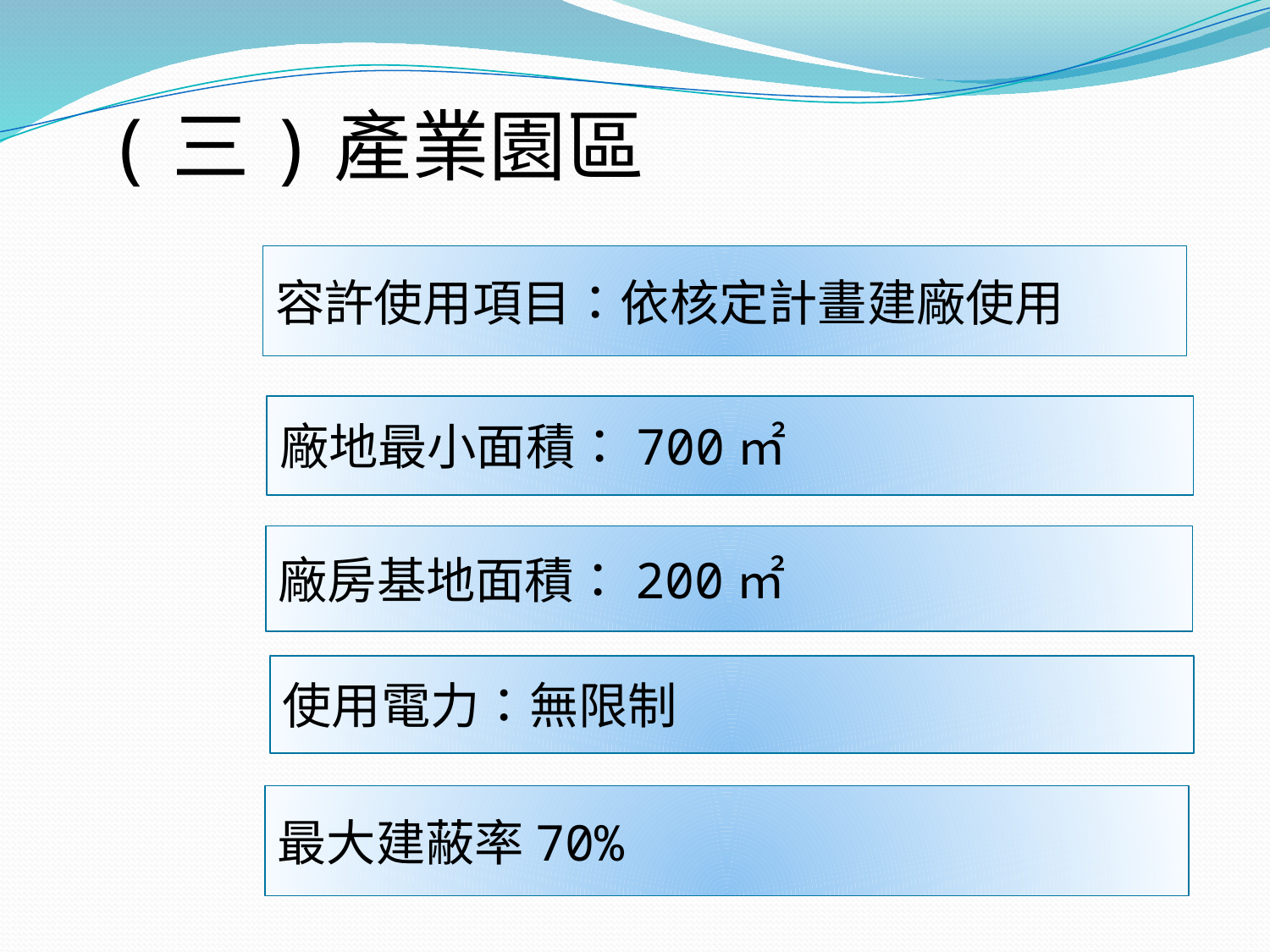

(三)產業園區

容許使用項目：依核定計畫建廠使用
廠地最小面積：700㎡
廠房基地面積：200㎡
使用電力：無限制
最大建蔽率70%